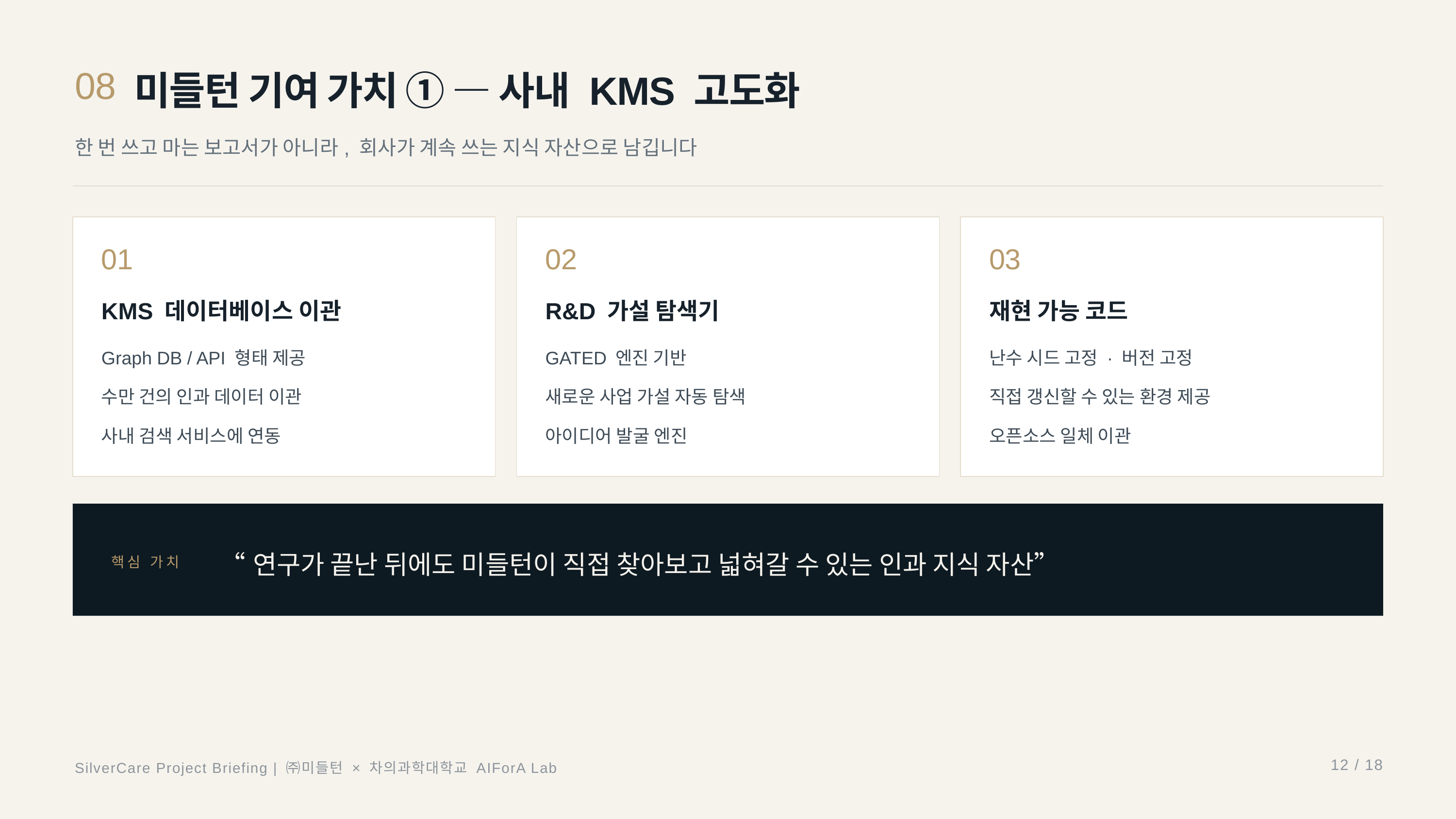

미들턴 기여 가치 ① — 사내 KMS 고도화
08
한 번 쓰고 마는 보고서가 아니라, 회사가 계속 쓰는 지식 자산으로 남깁니다

01
02
03
KMS 데이터베이스 이관
R&D 가설 탐색기
재현 가능 코드
Graph DB / API 형태 제공
GATED 엔진 기반
난수 시드 고정 · 버전 고정
수만 건의 인과 데이터 이관
새로운 사업 가설 자동 탐색
직접 갱신할 수 있는 환경 제공
사내 검색 서비스에 연동
아이디어 발굴 엔진
오픈소스 일체 이관

“연구가 끝난 뒤에도 미들턴이 직접 찾아보고 넓혀갈 수 있는 인과 지식 자산”
핵심 가치
SilverCare Project Briefing | ㈜미들턴 × 차의과학대학교 AIForA Lab
12 / 18